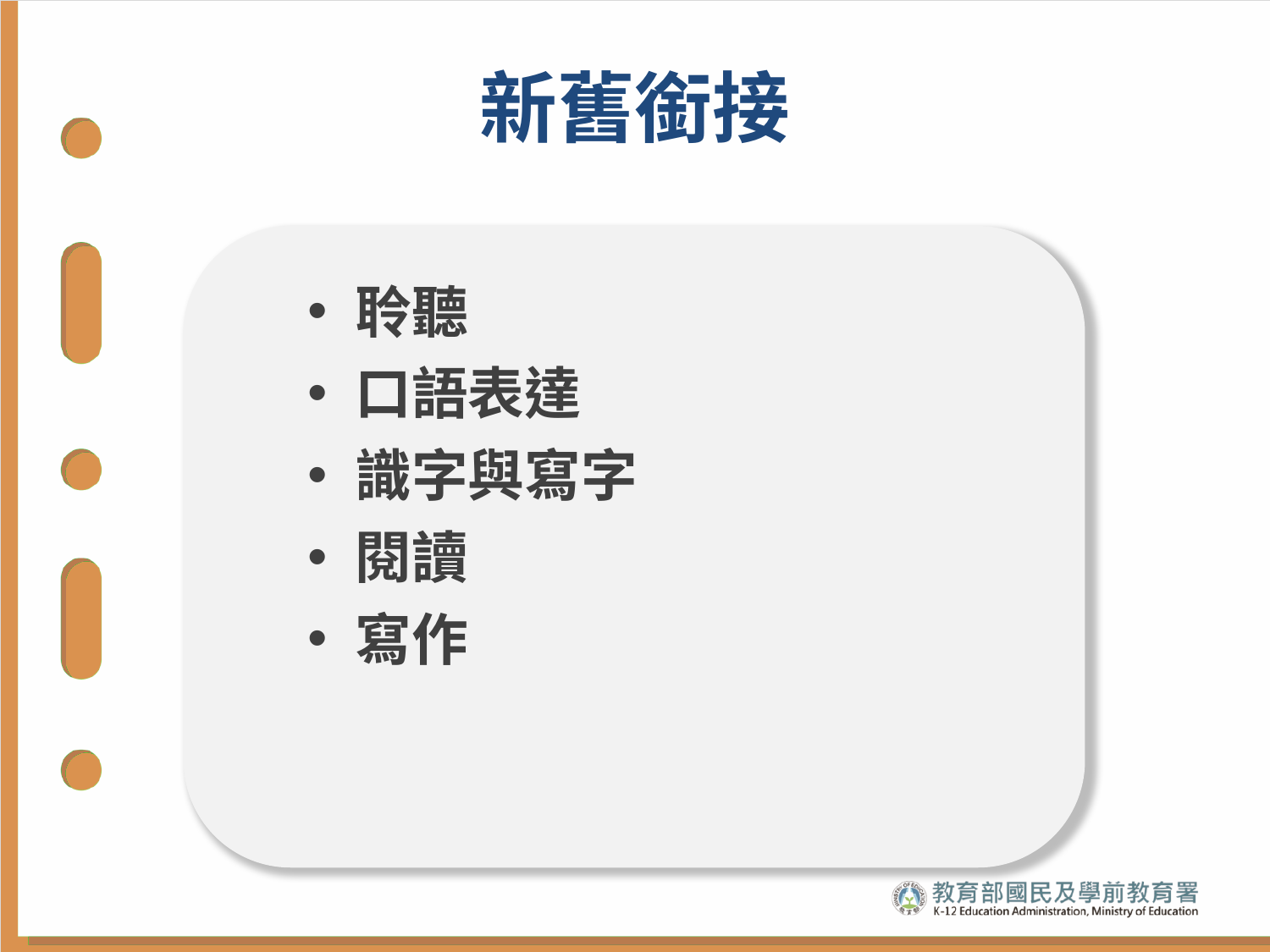

# 新舊銜接

聆聽
口語表達
識字與寫字
閱讀
寫作